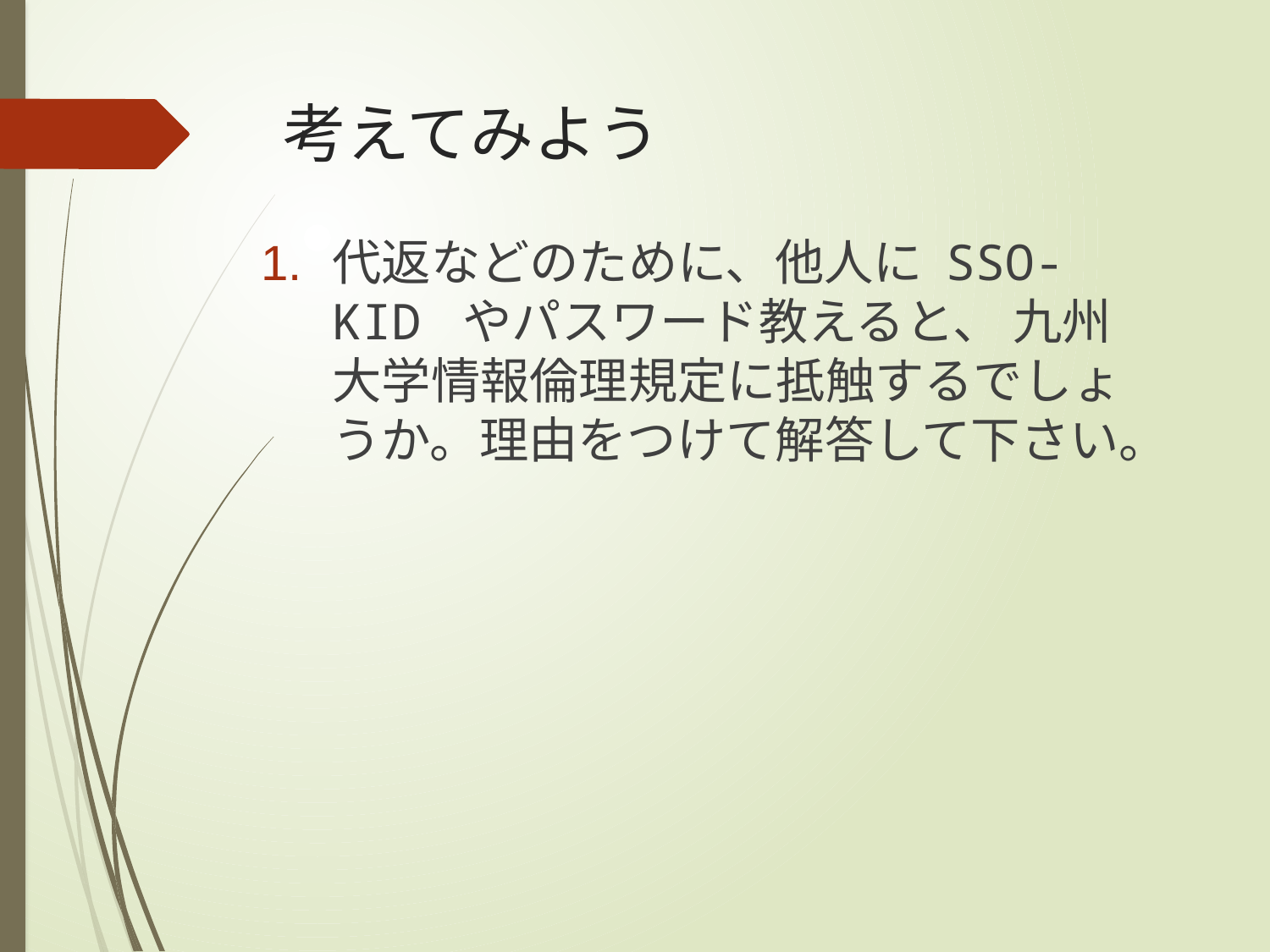

# 考えてみよう
代返などのために、他人に SSO-KID やパスワード教えると、 九州大学情報倫理規定に抵触するでしょうか。理由をつけて解答して下さい。